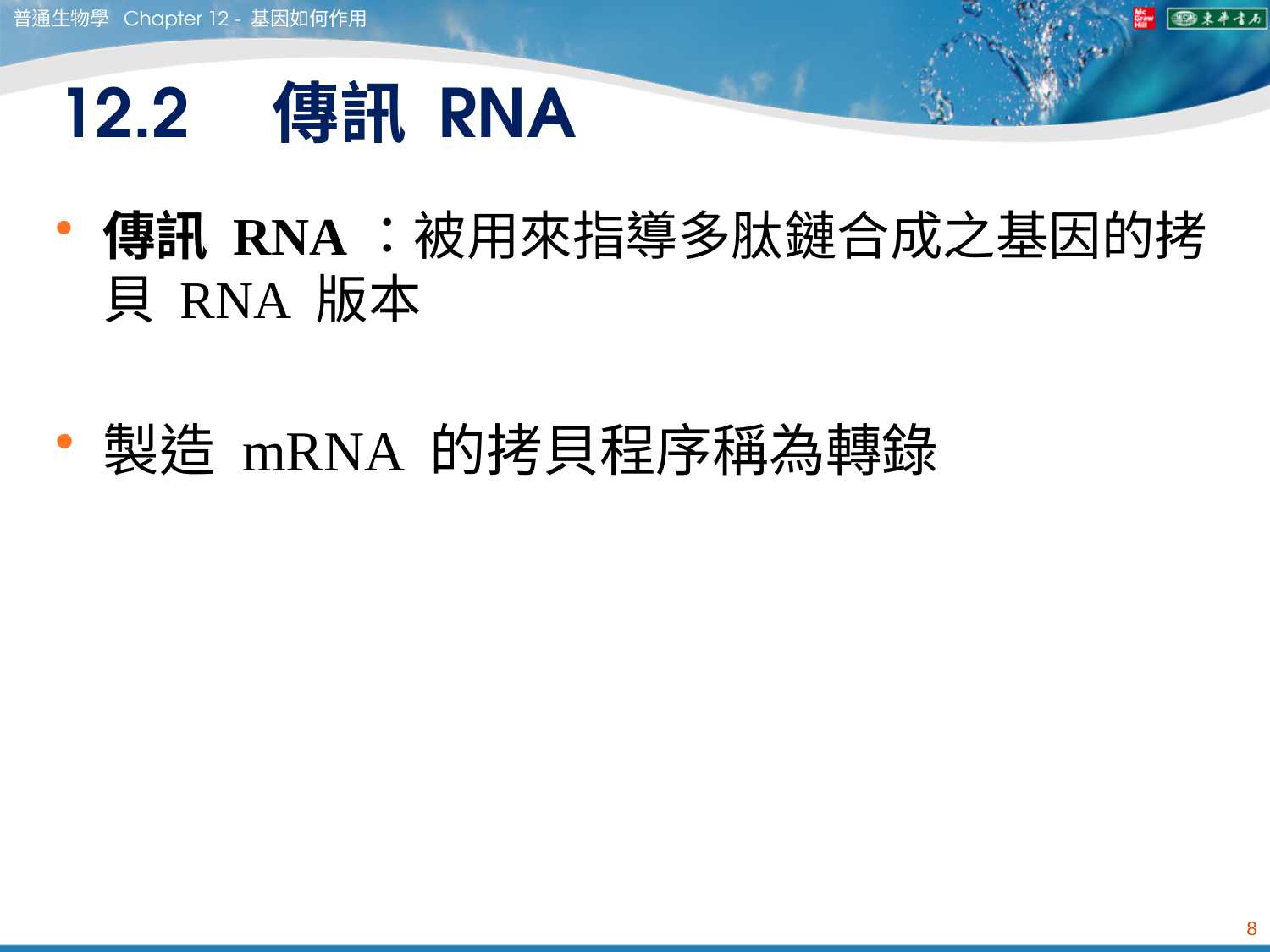

普通生物學  Chapter 12 - 基因如何作用
# 12.2　傳訊 RNA
傳訊 RNA：被用來指導多肽鏈合成之基因的拷貝 RNA 版本

製造 mRNA 的拷貝程序稱為轉錄
8